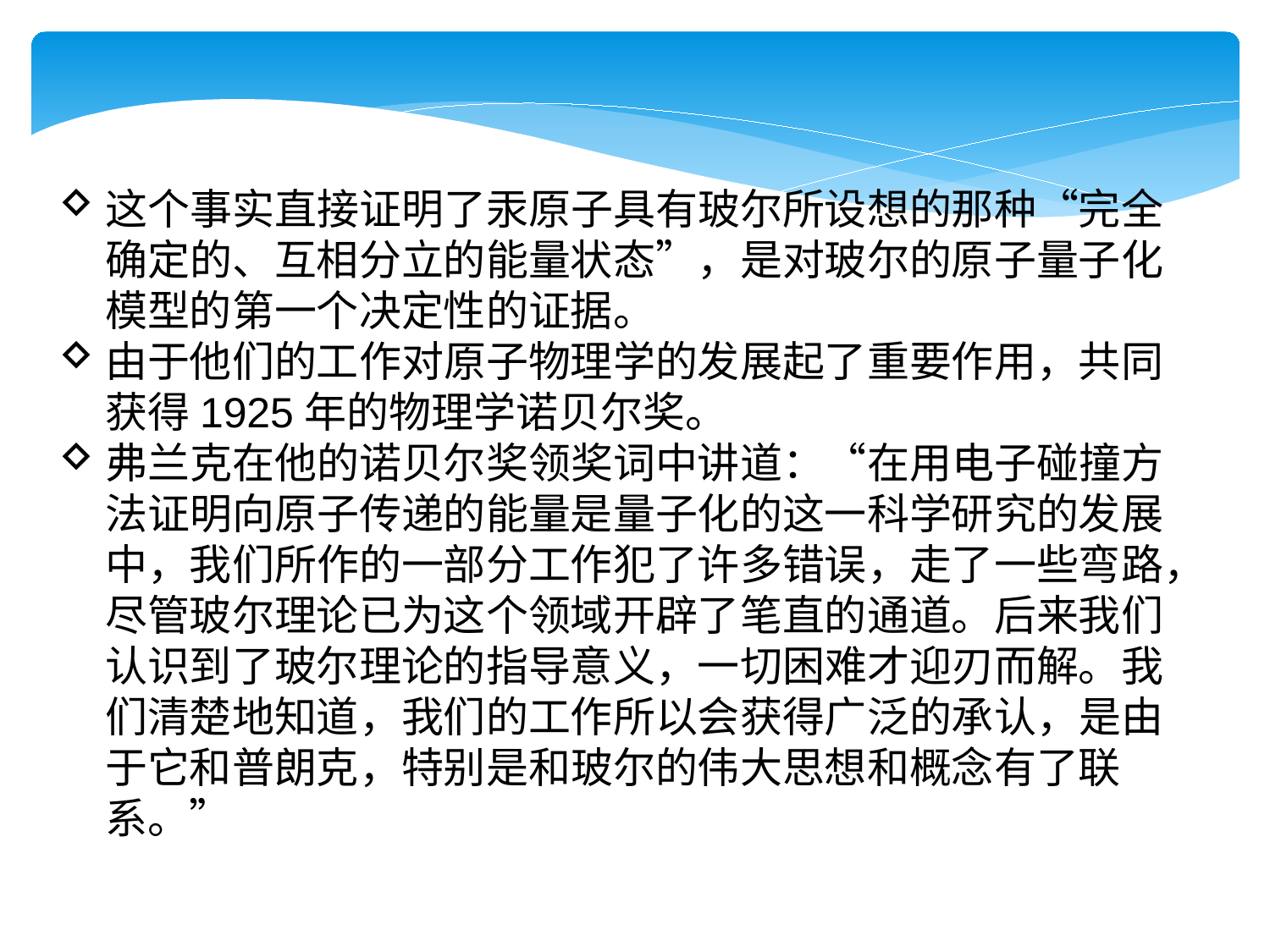

这个事实直接证明了汞原子具有玻尔所设想的那种“完全确定的、互相分立的能量状态”，是对玻尔的原子量子化模型的第一个决定性的证据。
由于他们的工作对原子物理学的发展起了重要作用，共同获得1925年的物理学诺贝尔奖。
弗兰克在他的诺贝尔奖领奖词中讲道：“在用电子碰撞方法证明向原子传递的能量是量子化的这一科学研究的发展中，我们所作的一部分工作犯了许多错误，走了一些弯路，尽管玻尔理论已为这个领域开辟了笔直的通道。后来我们认识到了玻尔理论的指导意义，一切困难才迎刃而解。我们清楚地知道，我们的工作所以会获得广泛的承认，是由于它和普朗克，特别是和玻尔的伟大思想和概念有了联系。”